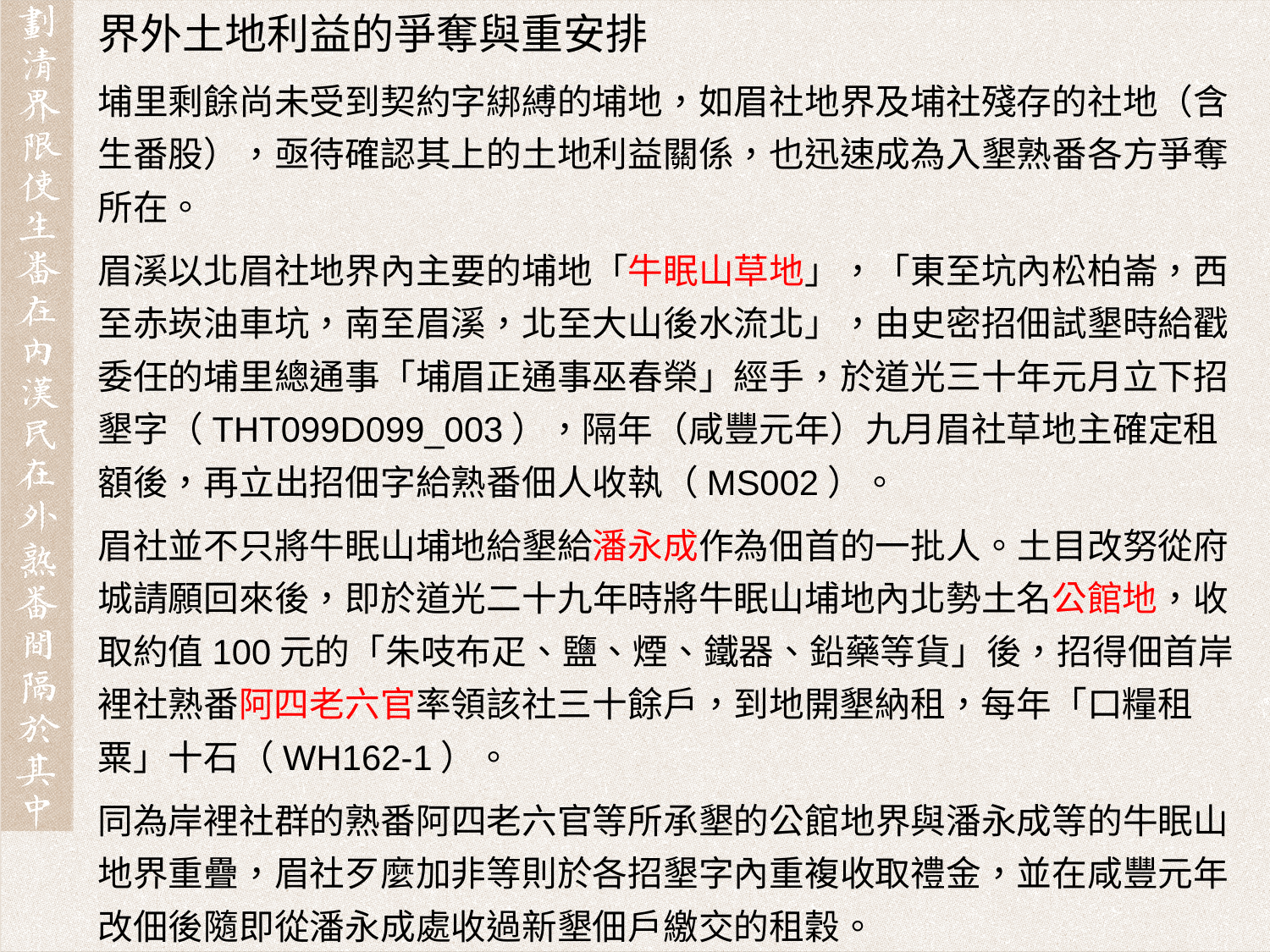

界外土地利益的爭奪與重安排
埔里剩餘尚未受到契約字綁縛的埔地，如眉社地界及埔社殘存的社地（含生番股），亟待確認其上的土地利益關係，也迅速成為入墾熟番各方爭奪所在。
眉溪以北眉社地界內主要的埔地「牛眠山草地」，「東至坑內松柏崙，西至赤崁油車坑，南至眉溪，北至大山後水流北」，由史密招佃試墾時給戳委任的埔里總通事「埔眉正通事巫春榮」經手，於道光三十年元月立下招墾字（THT099D099_003），隔年（咸豐元年）九月眉社草地主確定租額後，再立出招佃字給熟番佃人收執（MS002）。
眉社並不只將牛眠山埔地給墾給潘永成作為佃首的一批人。土目改努從府城請願回來後，即於道光二十九年時將牛眠山埔地內北勢土名公館地，收取約值100元的「朱吱布疋、鹽、煙、鐵器、鉛藥等貨」後，招得佃首岸裡社熟番阿四老六官率領該社三十餘戶，到地開墾納租，每年「口糧租粟」十石（WH162-1）。
同為岸裡社群的熟番阿四老六官等所承墾的公館地界與潘永成等的牛眠山地界重疊，眉社歹麼加非等則於各招墾字內重複收取禮金，並在咸豐元年改佃後隨即從潘永成處收過新墾佃戶繳交的租穀。